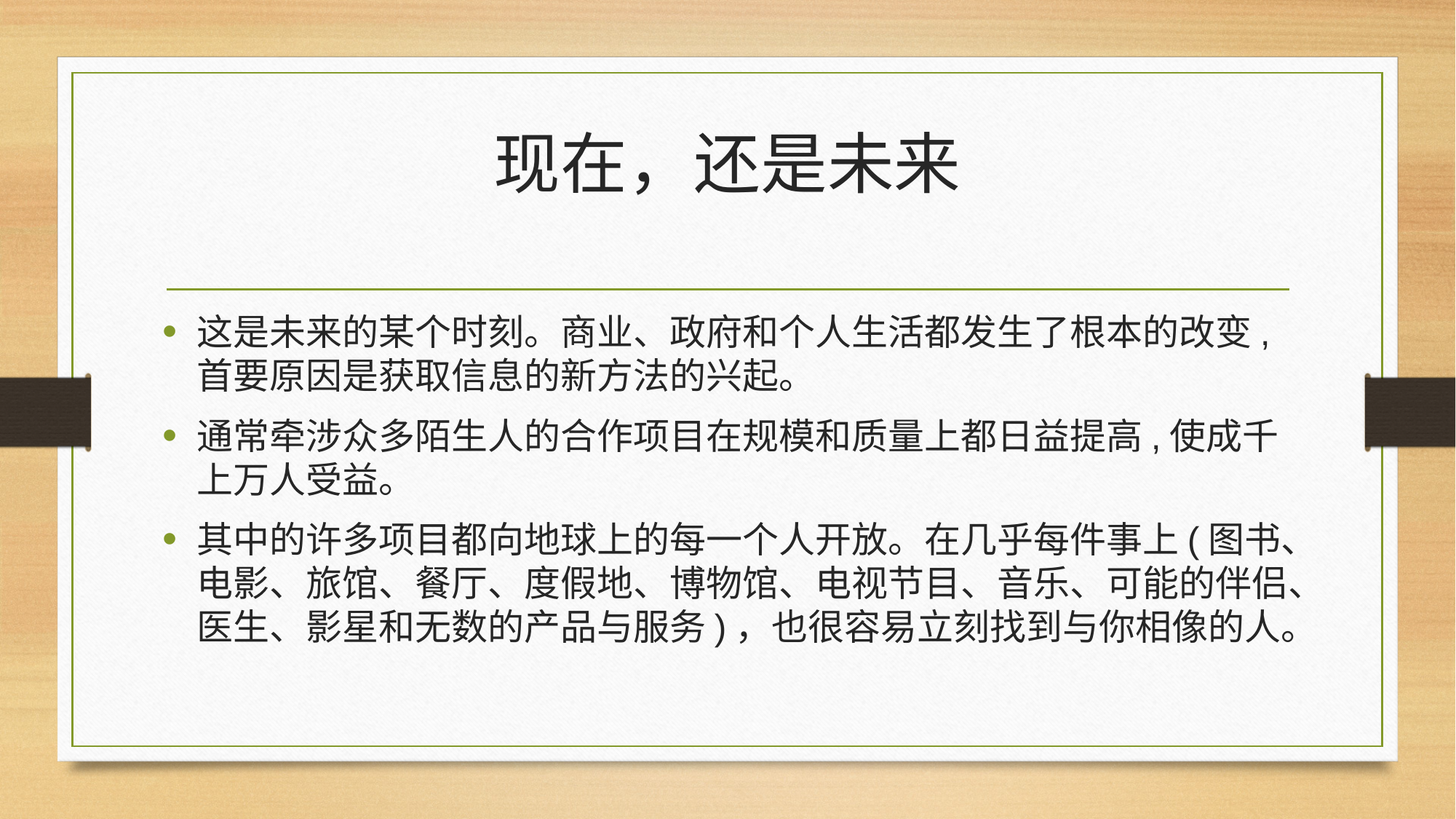

# 现在，还是未来
这是未来的某个时刻。商业、政府和个人生活都发生了根本的改变,首要原因是获取信息的新方法的兴起。
通常牵涉众多陌生人的合作项目在规模和质量上都日益提高,使成千上万人受益。
其中的许多项目都向地球上的每一个人开放。在几乎每件事上(图书、电影、旅馆、餐厅、度假地、博物馆、电视节目、音乐、可能的伴侣、医生、影星和无数的产品与服务)，也很容易立刻找到与你相像的人。